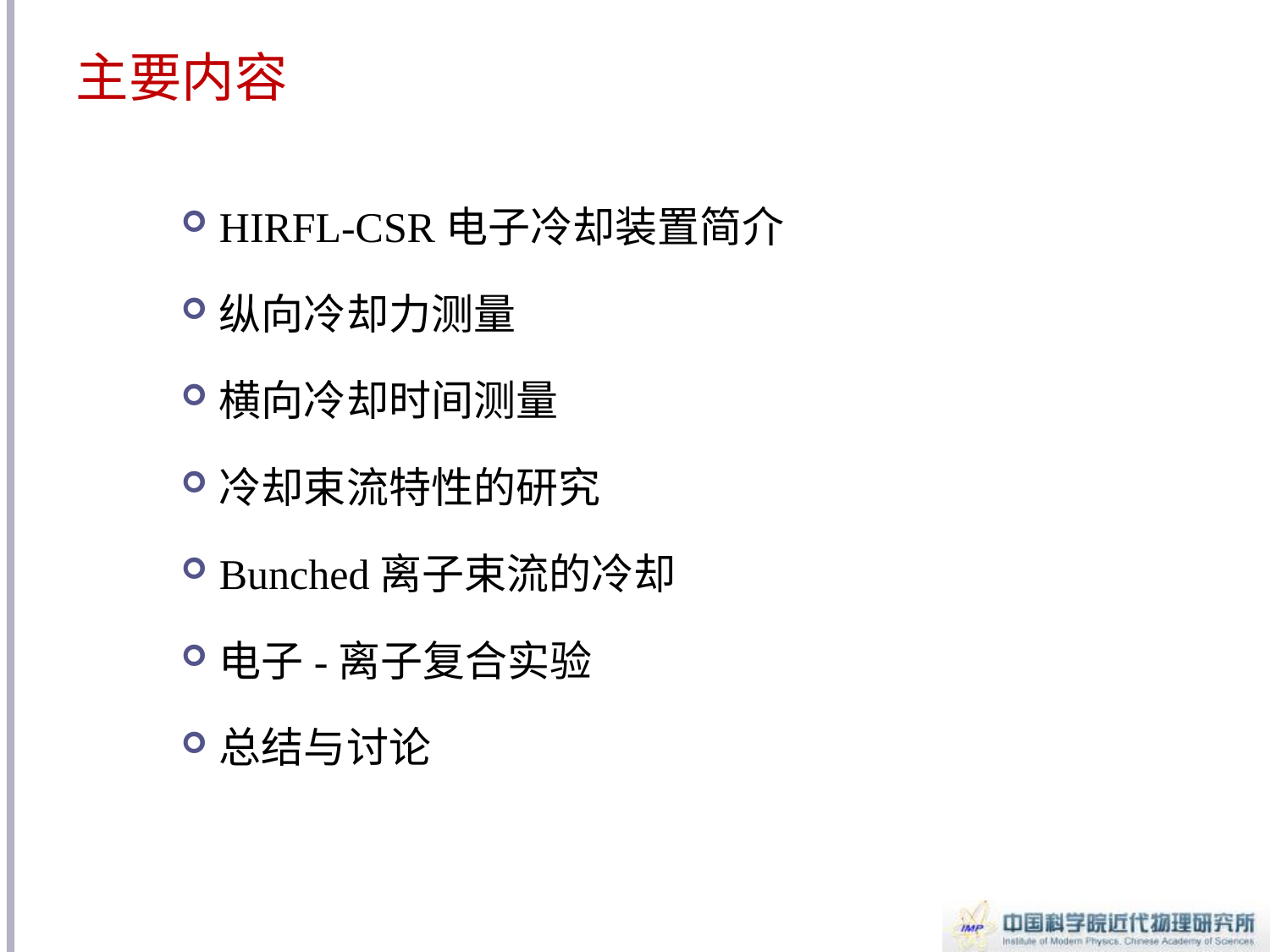

# 主要内容
HIRFL-CSR电子冷却装置简介
纵向冷却力测量
横向冷却时间测量
冷却束流特性的研究
Bunched离子束流的冷却
电子-离子复合实验
总结与讨论